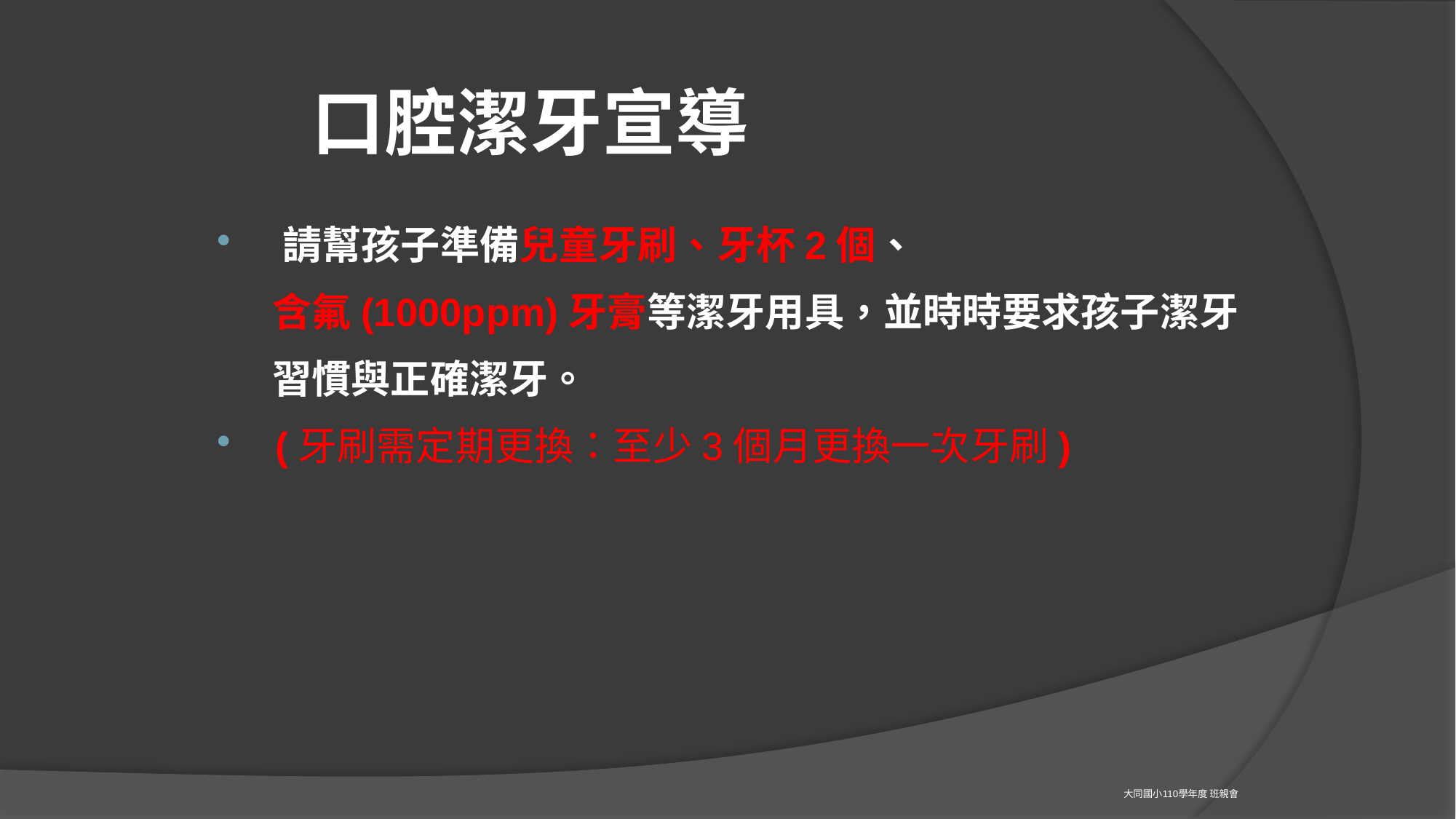

# 口腔潔牙宣導
 請幫孩子準備兒童牙刷、牙杯2個、
     含氟(1000ppm)牙膏等潔牙用具，並時時要求孩子潔牙
     習慣與正確潔牙。
 (牙刷需定期更換：至少3個月更換一次牙刷)

大同國小110學年度 班親會